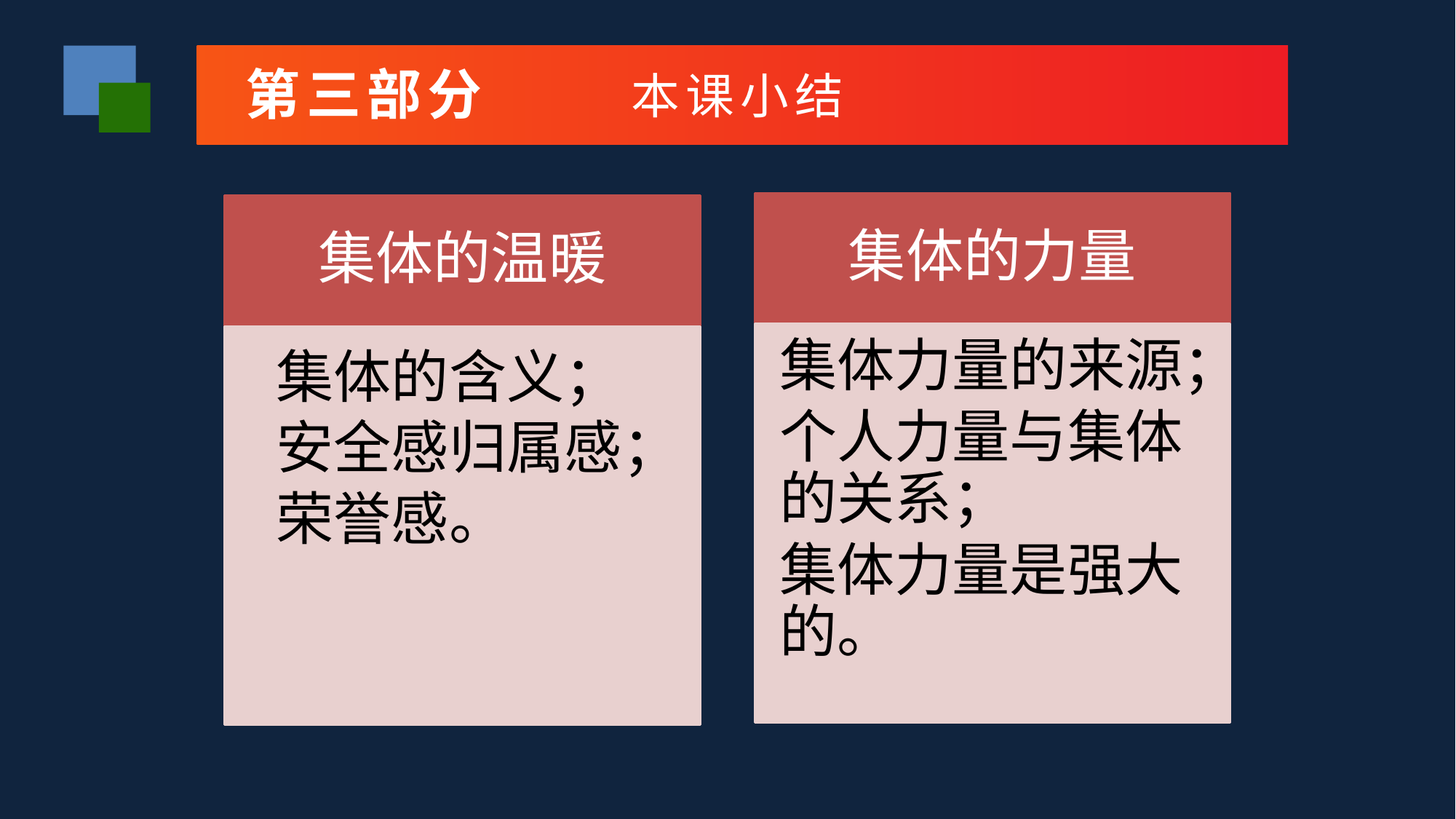

第三部分
本课小结

集体的力量

集体的温暖
集体力量的来源；
个人力量与集体的关系；
集体力量是强大的。

集体的含义；
安全感归属感；
荣誉感。